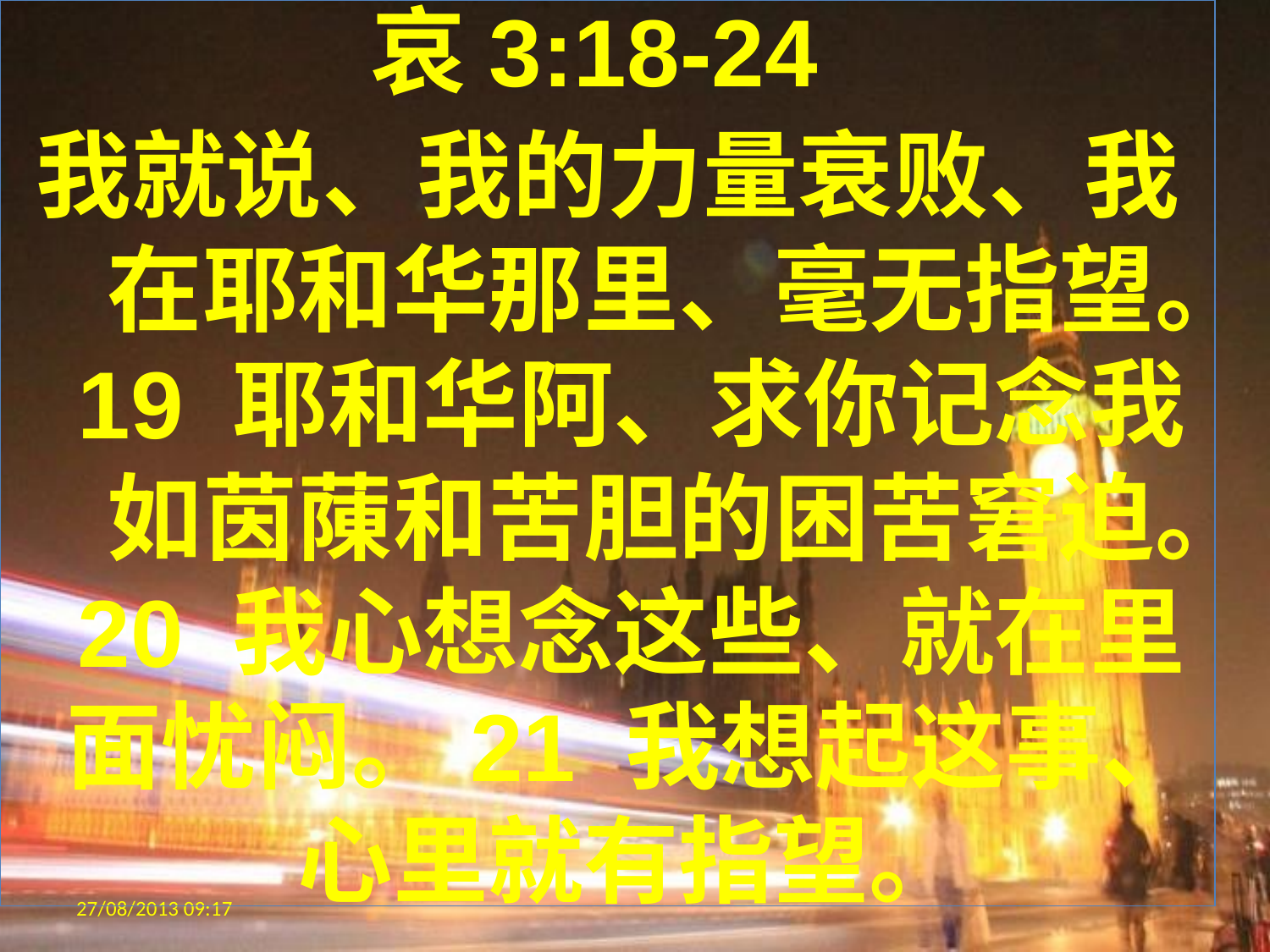

哀3:18-24
我就说、我的力量衰败、我在耶和华那里、毫无指望。19 耶和华阿、求你记念我如茵蔯和苦胆的困苦窘迫。20 我心想念这些、就在里面忧闷。21 我想起这事、心里就有指望。
27/08/2013 09:17